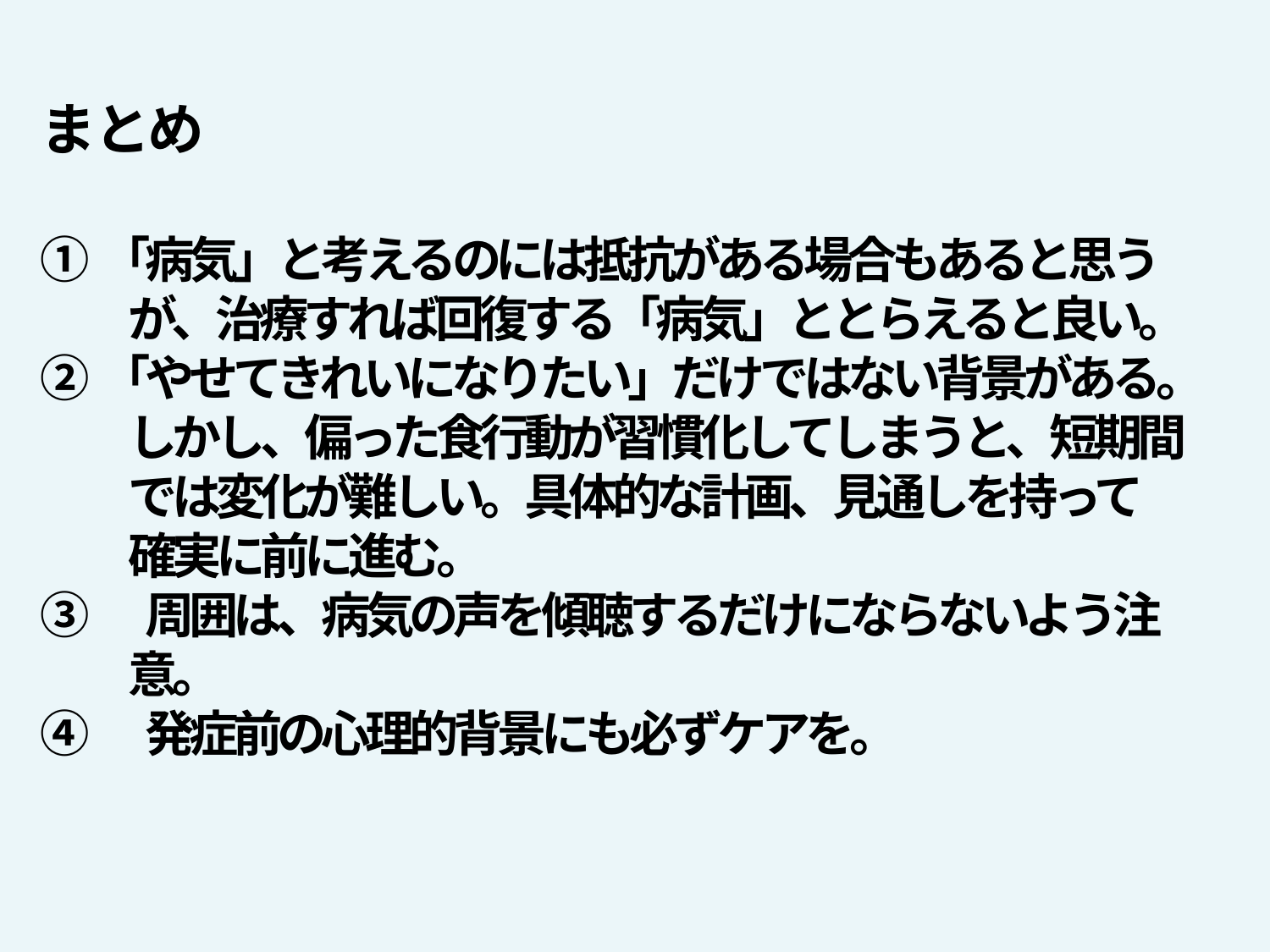

まとめ

①「病気」と考えるのには抵抗がある場合もあると思う
　　が、治療すれば回復する「病気」ととらえると良い。
②「やせてきれいになりたい」だけではない背景がある。
　　しかし、偏った食行動が習慣化してしまうと、短期間
　　では変化が難しい。具体的な計画、見通しを持って
　　確実に前に進む。
③　周囲は、病気の声を傾聴するだけにならないよう注
　　意。
④　発症前の心理的背景にも必ずケアを。